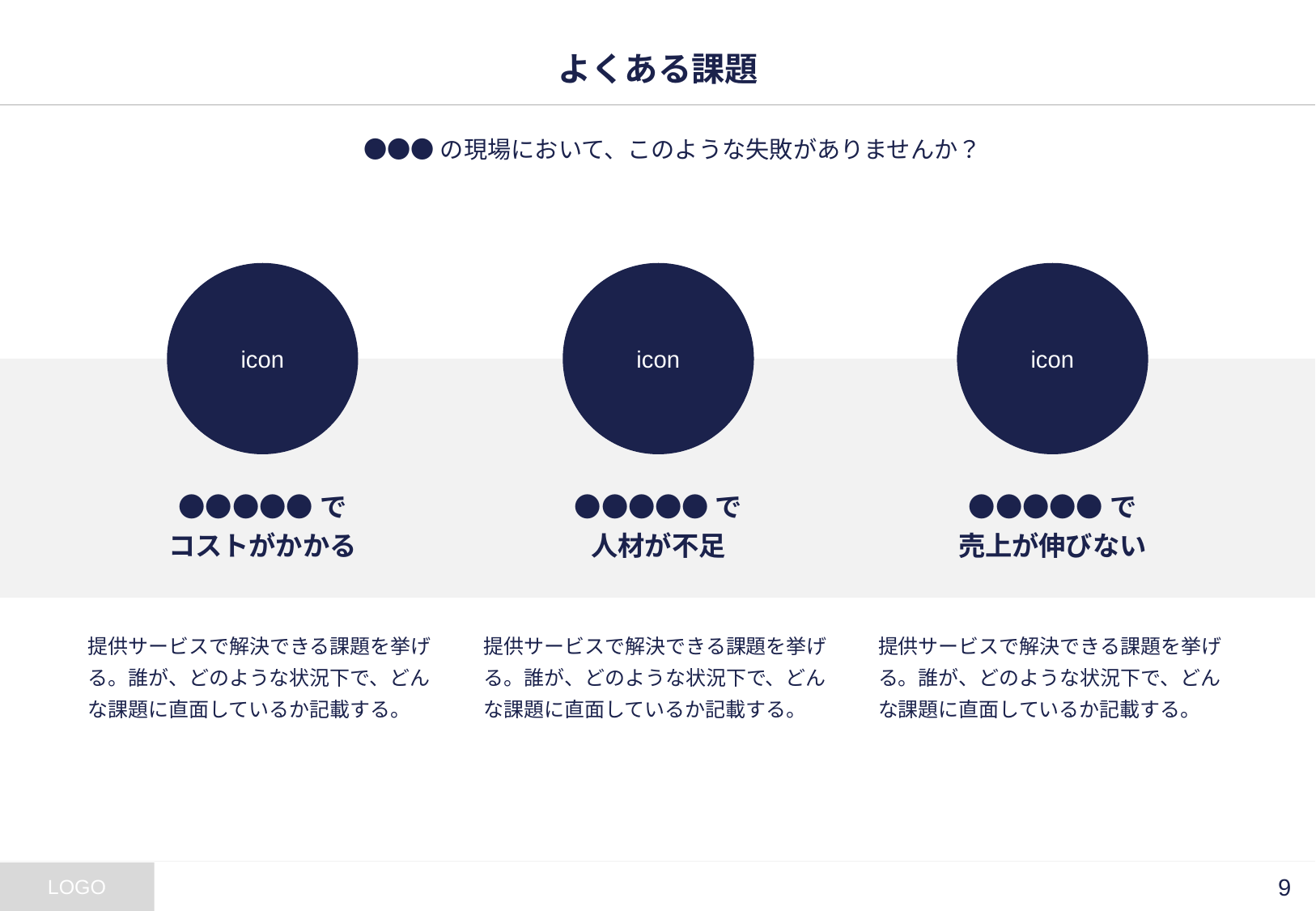

# よくある課題
●●●の現場において、このような失敗がありませんか？
icon
icon
icon

●●●●●で
コストがかかる
●●●●●で
人材が不足
●●●●●で
売上が伸びない
提供サービスで解決できる課題を挙げる。誰が、どのような状況下で、どんな課題に直面しているか記載する。
提供サービスで解決できる課題を挙げる。誰が、どのような状況下で、どんな課題に直面しているか記載する。
提供サービスで解決できる課題を挙げる。誰が、どのような状況下で、どんな課題に直面しているか記載する。

9